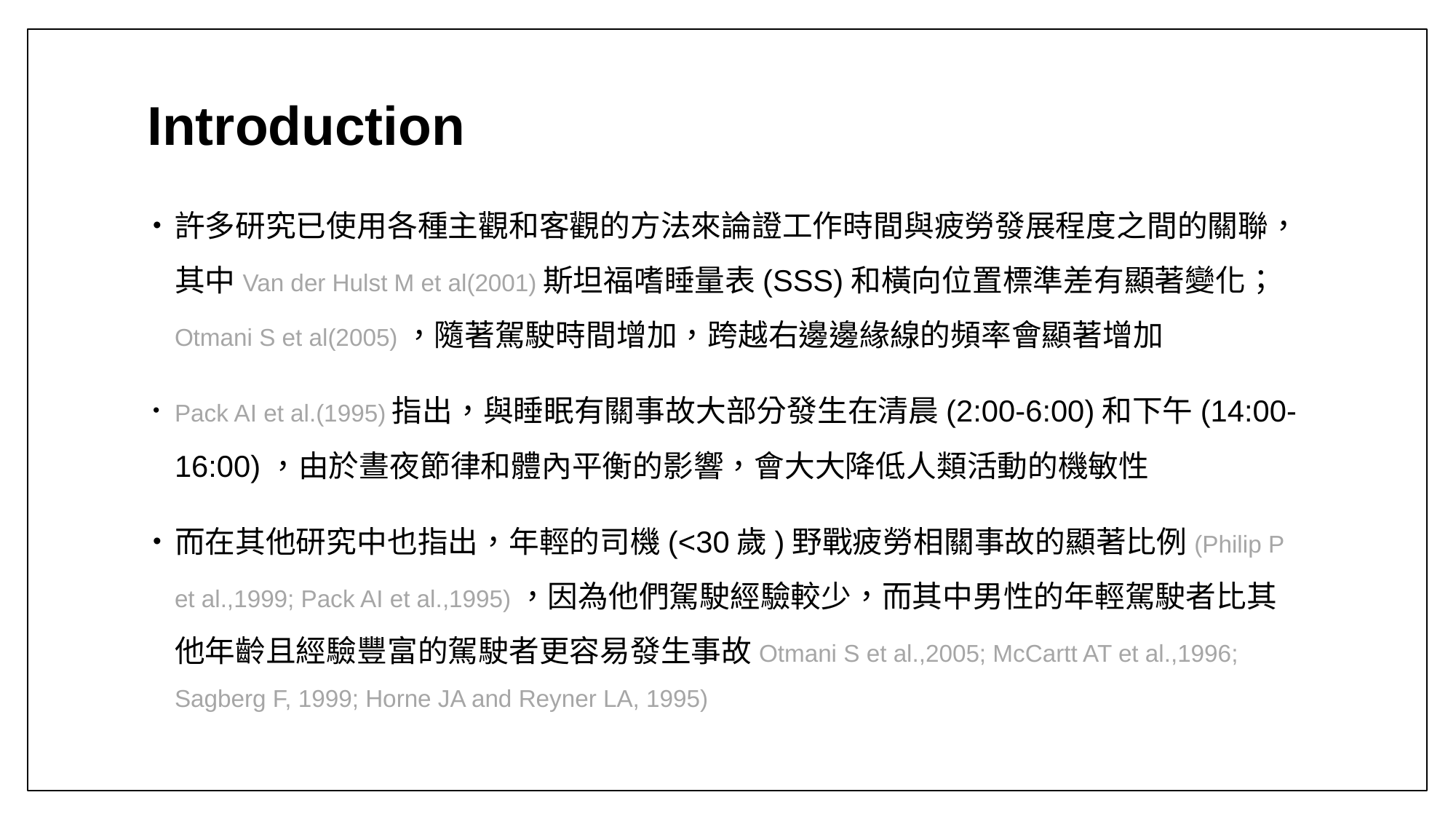

# Introduction
許多研究已使用各種主觀和客觀的方法來論證工作時間與疲勞發展程度之間的關聯，其中Van der Hulst M et al(2001)斯坦福嗜睡量表(SSS)和橫向位置標準差有顯著變化；Otmani S et al(2005)，隨著駕駛時間增加，跨越右邊邊緣線的頻率會顯著增加
Pack AI et al.(1995)指出，與睡眠有關事故大部分發生在清晨(2:00-6:00)和下午(14:00-16:00)，由於晝夜節律和體內平衡的影響，會大大降低人類活動的機敏性
而在其他研究中也指出，年輕的司機(<30歲)野戰疲勞相關事故的顯著比例(Philip P et al.,1999; Pack AI et al.,1995)，因為他們駕駛經驗較少，而其中男性的年輕駕駛者比其他年齡且經驗豐富的駕駛者更容易發生事故Otmani S et al.,2005; McCartt AT et al.,1996; Sagberg F, 1999; Horne JA and Reyner LA, 1995)